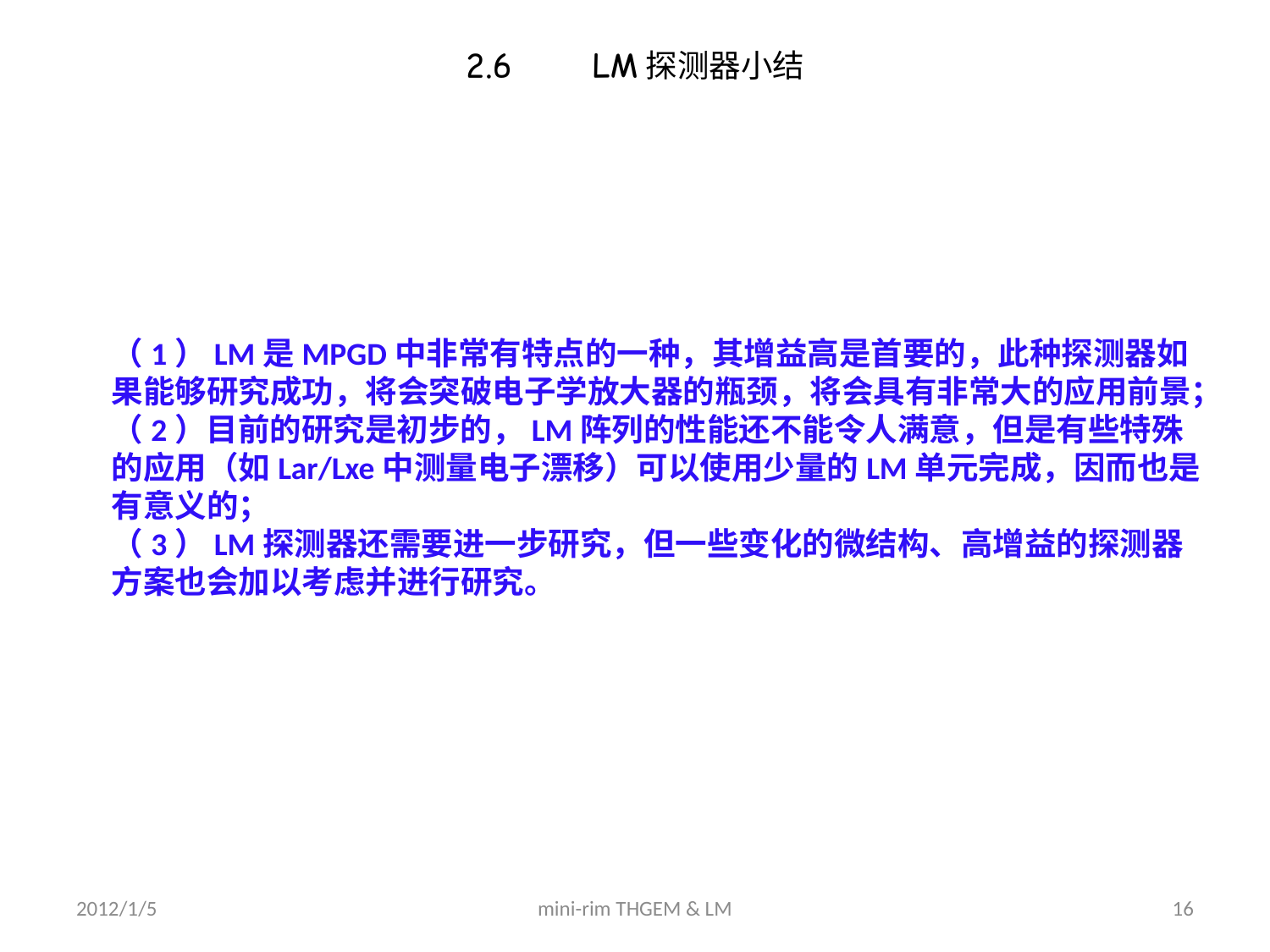

2.6	LM探测器小结
（1）LM是MPGD中非常有特点的一种，其增益高是首要的，此种探测器如果能够研究成功，将会突破电子学放大器的瓶颈，将会具有非常大的应用前景；
（2）目前的研究是初步的，LM阵列的性能还不能令人满意，但是有些特殊的应用（如Lar/Lxe中测量电子漂移）可以使用少量的LM单元完成，因而也是有意义的；
（3）LM探测器还需要进一步研究，但一些变化的微结构、高增益的探测器方案也会加以考虑并进行研究。
2012/1/5
mini-rim THGEM & LM
16